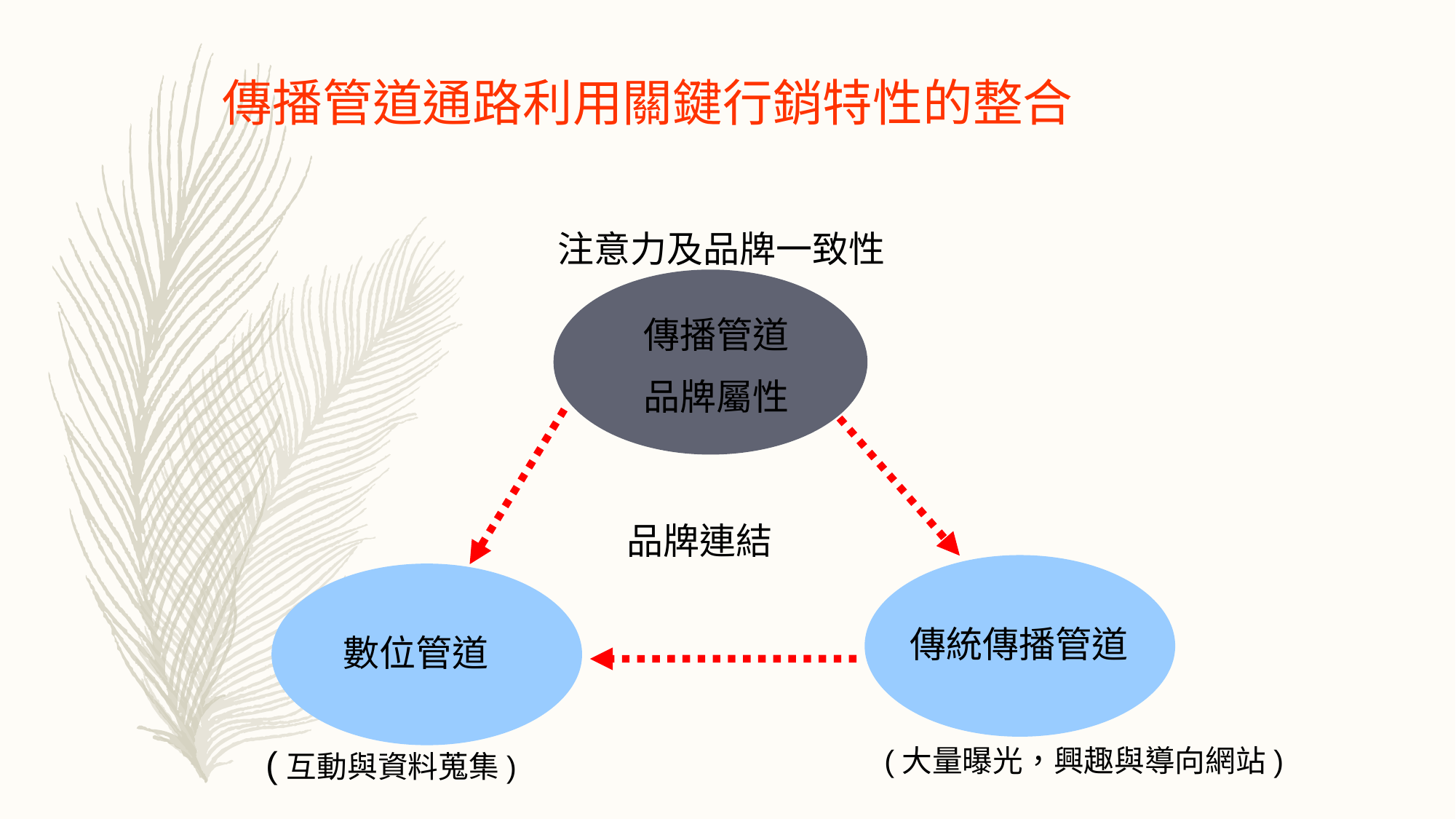

傳播管道通路利用關鍵行銷特性的整合
注意力及品牌一致性

傳播管道
品牌屬性

品牌連結

傳統傳播管道
數位管道

(互動與資料蒐集)
(大量曝光，興趣與導向網站)